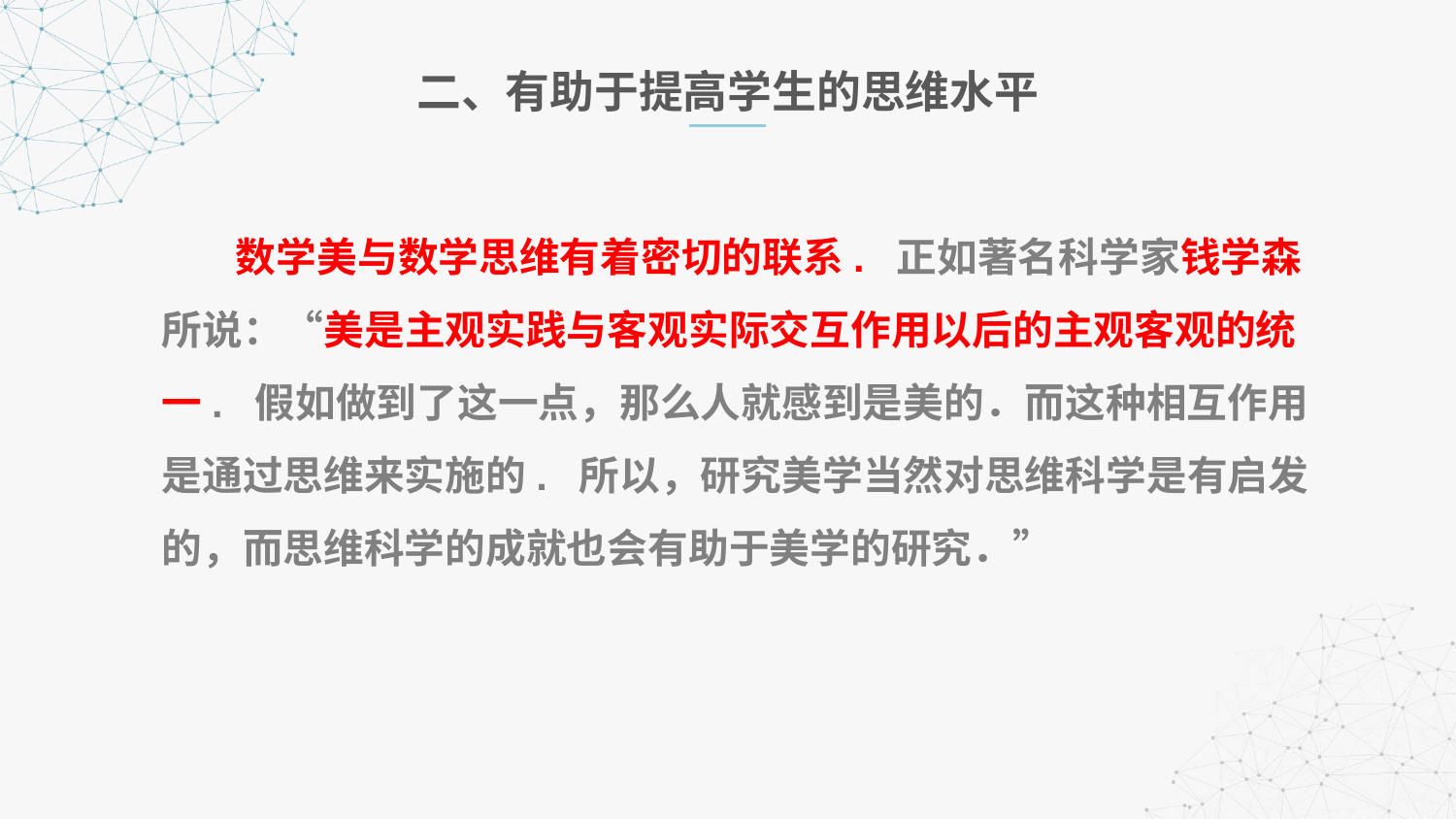

二、有助于提高学生的思维水平

       数学美与数学思维有着密切的联系.  正如著名科学家钱学森所说：“美是主观实践与客观实际交互作用以后的主观客观的统一.  假如做到了这一点，那么人就感到是美的．而这种相互作用是通过思维来实施的.  所以，研究美学当然对思维科学是有启发的，而思维科学的成就也会有助于美学的研究．”